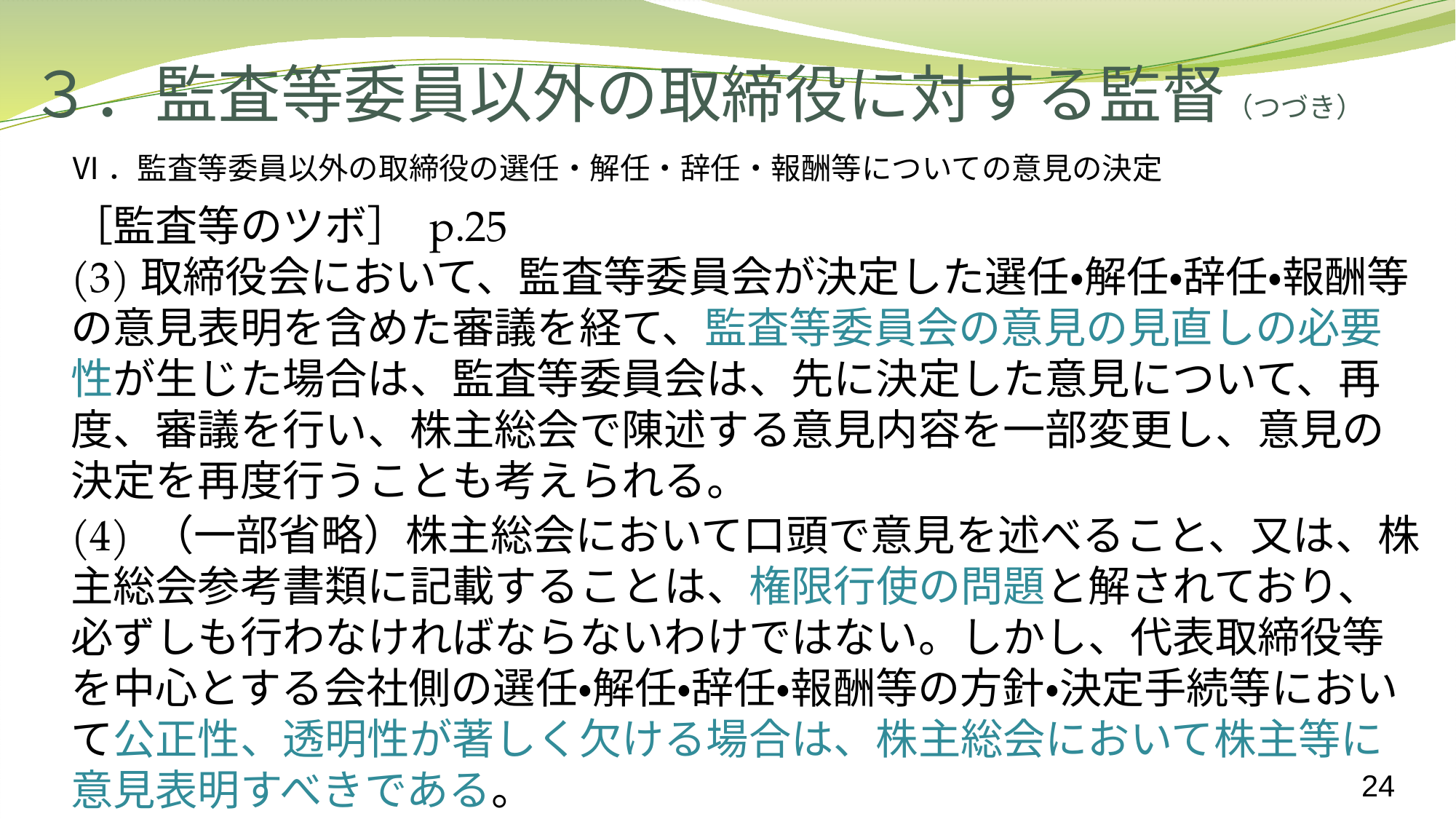

# ３．監査等委員以外の取締役に対する監督（つづき）
Ⅵ．監査等委員以外の取締役の選任・解任・辞任・報酬等についての意見の決定
［監査等のツボ］ p.25
(3)取締役会において、監査等委員会が決定した選任・解任・辞任・報酬等の意見表明を含めた審議を経て、監査等委員会の意見の見直しの必要性が生じた場合は、監査等委員会は、先に決定した意見について、再度、審議を行い、株主総会で陳述する意見内容を一部変更し、意見の決定を再度行うことも考えられる。

(4) （一部省略）株主総会において口頭で意見を述べること、又は、株主総会参考書類に記載することは、権限行使の問題と解されており、必ずしも行わなければならないわけではない。しかし、代表取締役等を中心とする会社側の選任・解任・辞任・報酬等の方針・決定手続等において公正性、透明性が著しく欠ける場合は、株主総会において株主等に意見表明すべきである。
24